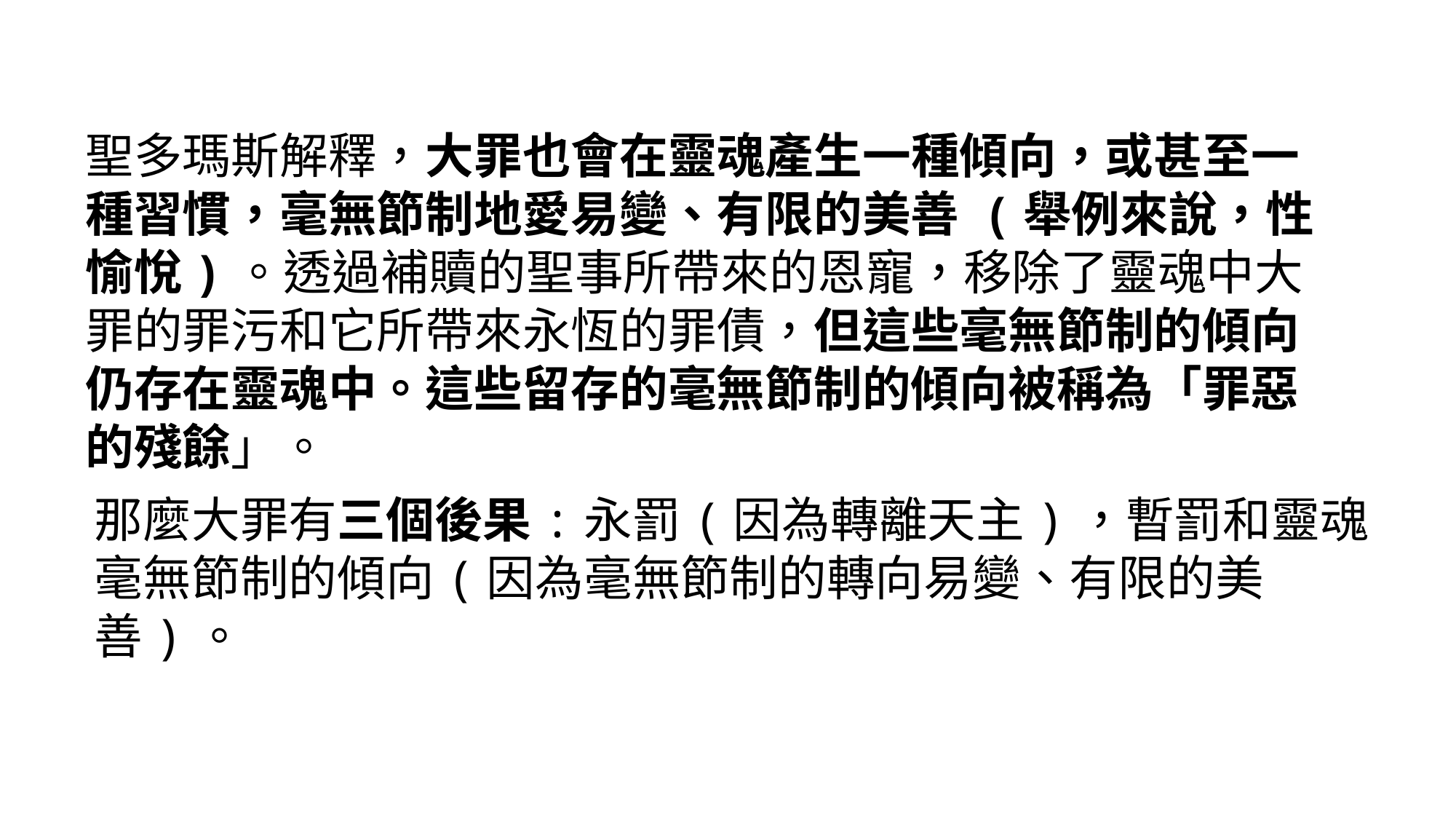

聖多瑪斯解釋，大罪也會在靈魂產生一種傾向，或甚至一種習慣，毫無節制地愛易變、有限的美善 (舉例來說，性愉悅)。透過補贖的聖事所帶來的恩寵，移除了靈魂中大罪的罪污和它所帶來永恆的罪債，但這些毫無節制的傾向仍存在靈魂中。這些留存的毫無節制的傾向被稱為「罪惡的殘餘」。
那麼大罪有三個後果:永罰(因為轉離天主)，暫罰和靈魂毫無節制的傾向(因為毫無節制的轉向易變、有限的美善)。